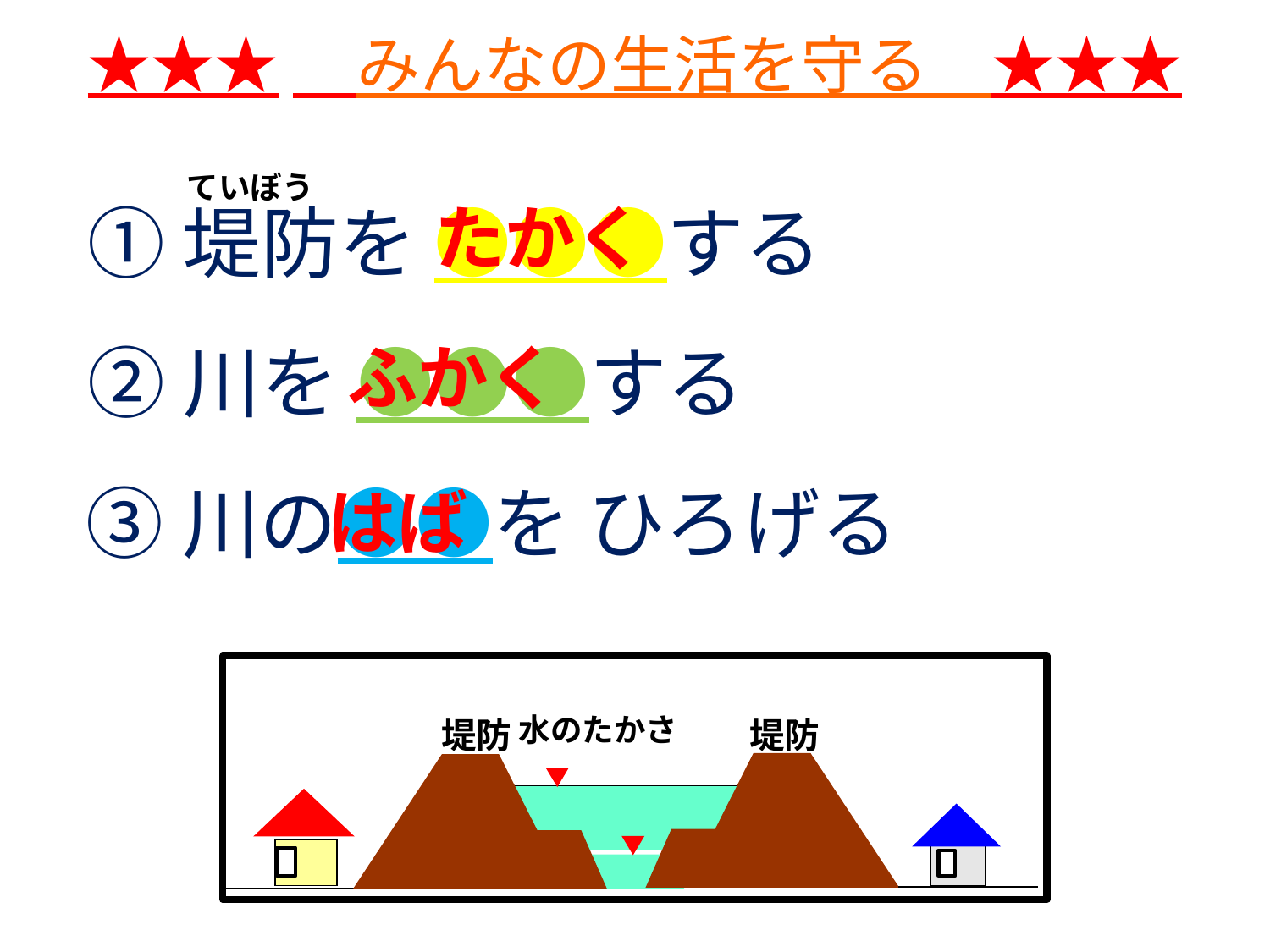

★★★　みんなの生活を守る　★★★
①堤防を ●●●する
ていぼう
たかく
②川を ●●●する
ふかく
③川の●●を ひろげる
はば

水のたかさ
堤防
堤防